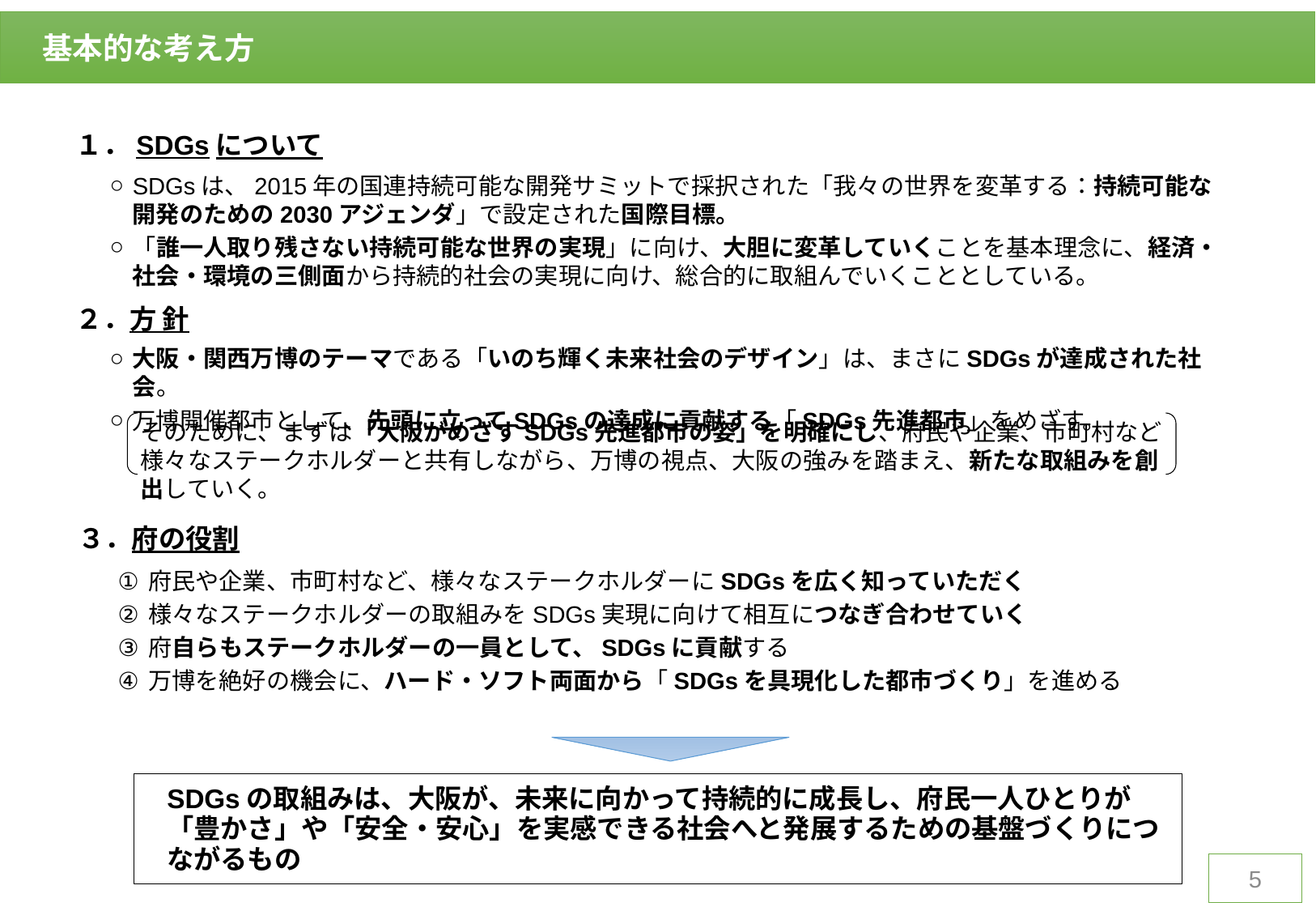

基本的な考え方
１．SDGsについて
SDGsは、2015年の国連持続可能な開発サミットで採択された「我々の世界を変革する：持続可能な開発のための2030アジェンダ」で設定された国際目標。
「誰一人取り残さない持続可能な世界の実現」に向け、大胆に変革していくことを基本理念に、経済・社会・環境の三側面から持続的社会の実現に向け、総合的に取組んでいくこととしている。
２．方 針
大阪・関西万博のテーマである「いのち輝く未来社会のデザイン」は、まさにSDGsが達成された社会。
万博開催都市として、先頭に立ってSDGsの達成に貢献する「SDGs先進都市」をめざす。
そのために、まずは「大阪がめざすSDGs先進都市の姿」を明確にし、府民や企業、市町村など様々なステークホルダーと共有しながら、万博の視点、大阪の強みを踏まえ、新たな取組みを創出していく。

３．府の役割
府民や企業、市町村など、様々なステークホルダーにSDGsを広く知っていただく
様々なステークホルダーの取組みをSDGs実現に向けて相互につなぎ合わせていく
府自らもステークホルダーの一員として、SDGsに貢献する
万博を絶好の機会に、ハード・ソフト両面から「SDGsを具現化した都市づくり」を進める

SDGsの取組みは、大阪が、未来に向かって持続的に成長し、府民一人ひとりが「豊かさ」や「安全・安心」を実感できる社会へと発展するための基盤づくりにつながるもの
5